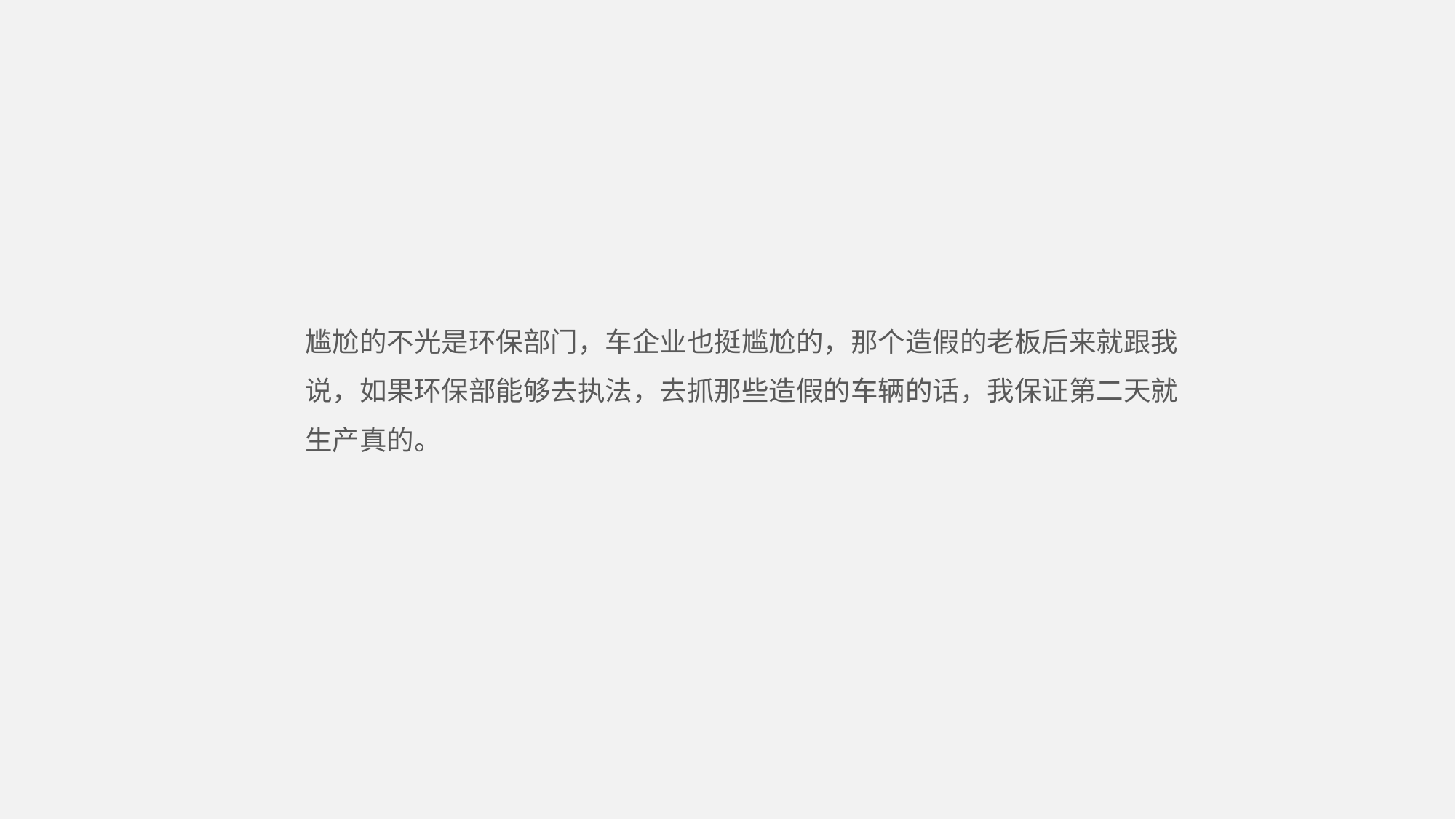

尴尬的不光是环保部门，车企业也挺尴尬的，那个造假的老板后来就跟我说，如果环保部能够去执法，去抓那些造假的车辆的话，我保证第二天就生产真的。